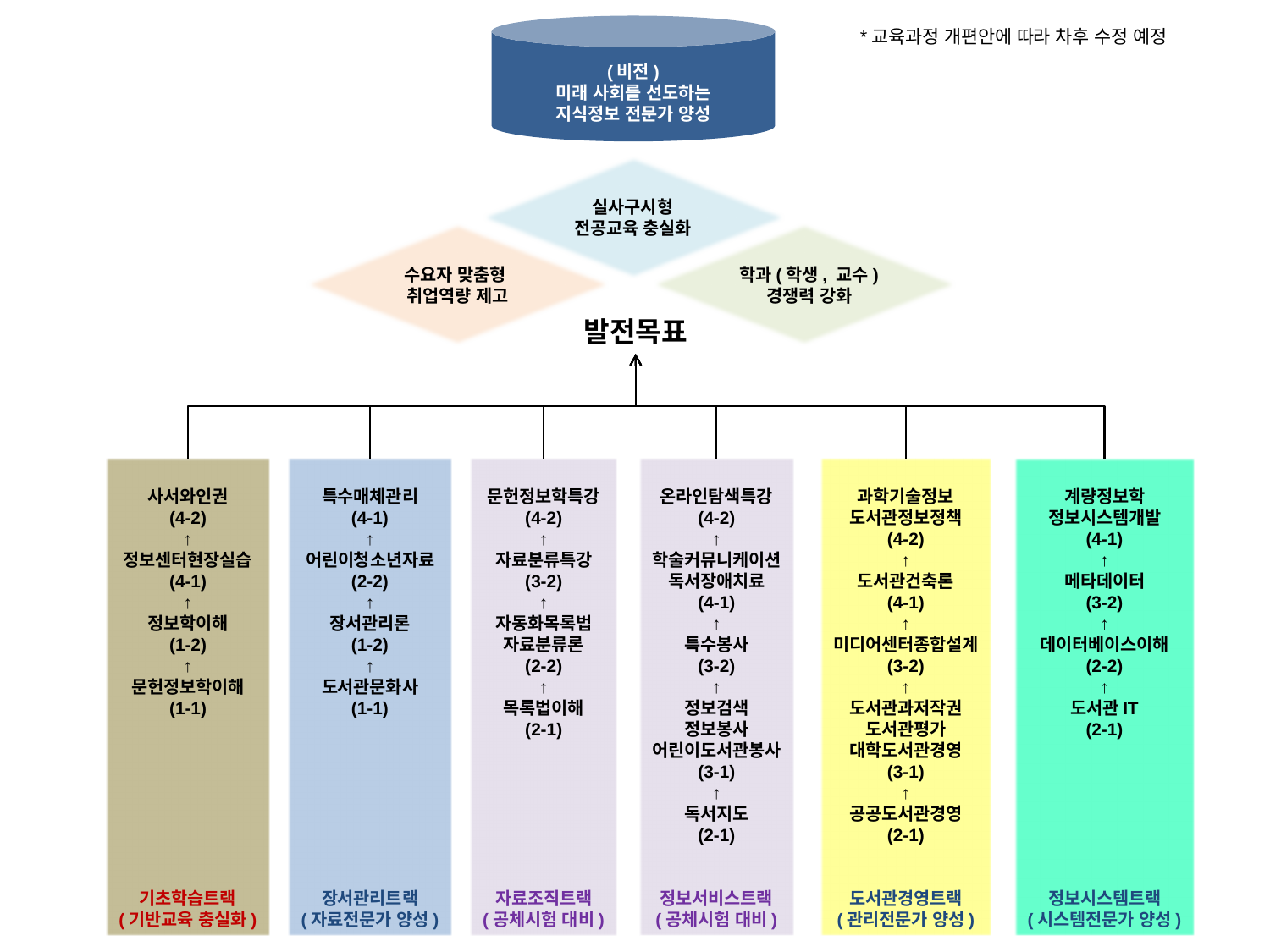

(비전)
미래 사회를 선도하는
지식정보 전문가 양성

실사구시형
전공교육 충실화

수요자 맞춤형
취업역량 제고

학과(학생, 교수)
경쟁력 강화
발전목표

온라인탐색특강
(4-2)
↑
학술커뮤니케이션
독서장애치료
(4-1)
↑
특수봉사
(3-2)
↑
정보검색
정보봉사
어린이도서관봉사
(3-1)
↑
독서지도
(2-1)

정보서비스트랙
(공체시험 대비)

사서와인권
(4-2)
↑
정보센터현장실습
(4-1)
↑
정보학이해
(1-2)
↑
문헌정보학이해
(1-1)

기초학습트랙
(기반교육 충실화)

특수매체관리
(4-1)
↑
어린이청소년자료
(2-2)
↑
장서관리론
(1-2)
↑
도서관문화사
(1-1)

장서관리트랙
(자료전문가 양성)

과학기술정보
도서관정보정책
(4-2)
↑
도서관건축론
(4-1)
↑
미디어센터종합설계
(3-2)
↑
도서관과저작권
도서관평가
대학도서관경영
(3-1)
↑
공공도서관경영
(2-1)

도서관경영트랙
(관리전문가 양성)

문헌정보학특강
(4-2)
↑
자료분류특강
(3-2)
↑
자동화목록법
자료분류론
(2-2)
↑
목록법이해
(2-1)

자료조직트랙
(공체시험 대비)

계량정보학
정보시스템개발
(4-1)
↑
메타데이터
(3-2)
↑
데이터베이스이해
(2-2)
↑
도서관IT
(2-1)

정보시스템트랙
(시스템전문가 양성)

*교육과정 개편안에 따라 차후 수정 예정